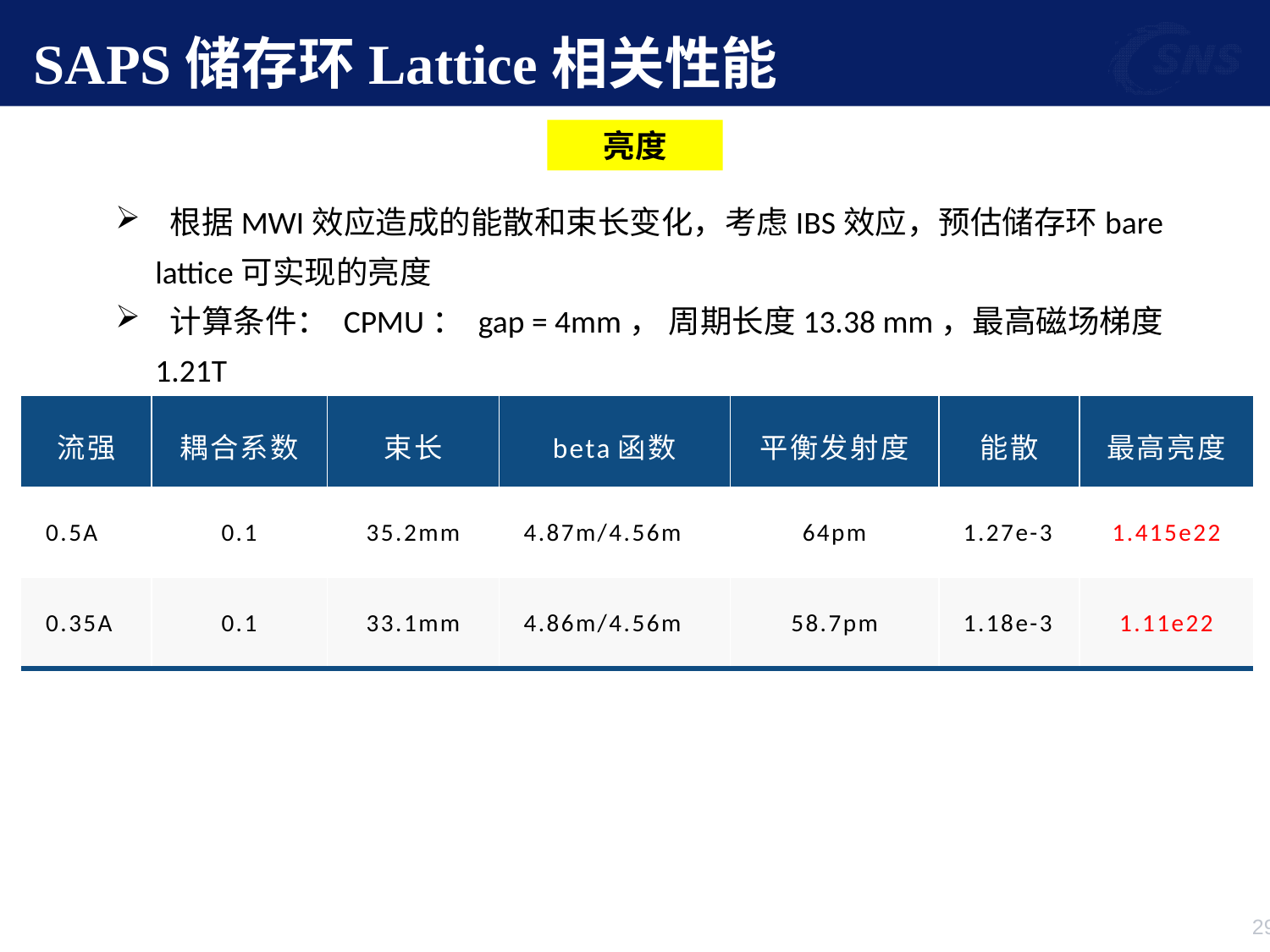

# SAPS储存环Lattice相关性能
亮度
 根据MWI效应造成的能散和束长变化，考虑IBS效应，预估储存环bare lattice可实现的亮度
 计算条件： CPMU： gap = 4mm， 周期长度13.38 mm，最高磁场梯度1.21T
| 流强 | 耦合系数 | 束长 | beta函数 | 平衡发射度 | 能散 | 最高亮度 |
| --- | --- | --- | --- | --- | --- | --- |
| 0.5A | 0.1 | 35.2mm | 4.87m/4.56m | 64pm | 1.27e-3 | 1.415e22 |
| 0.35A | 0.1 | 33.1mm | 4.86m/4.56m | 58.7pm | 1.18e-3 | 1.11e22 |